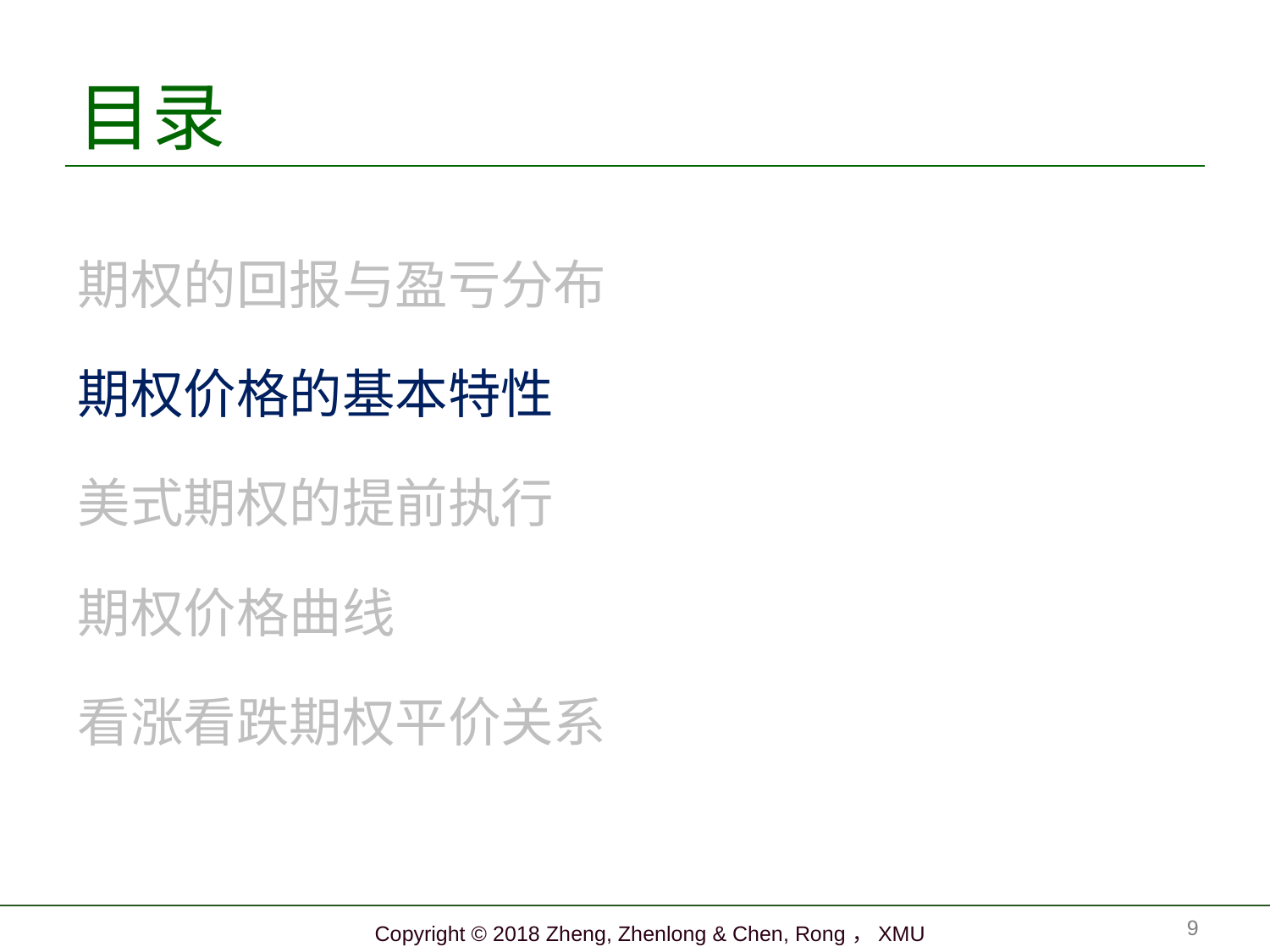

# 目录

期权的回报与盈亏分布
期权价格的基本特性
美式期权的提前执行
期权价格曲线
看涨看跌期权平价关系

9